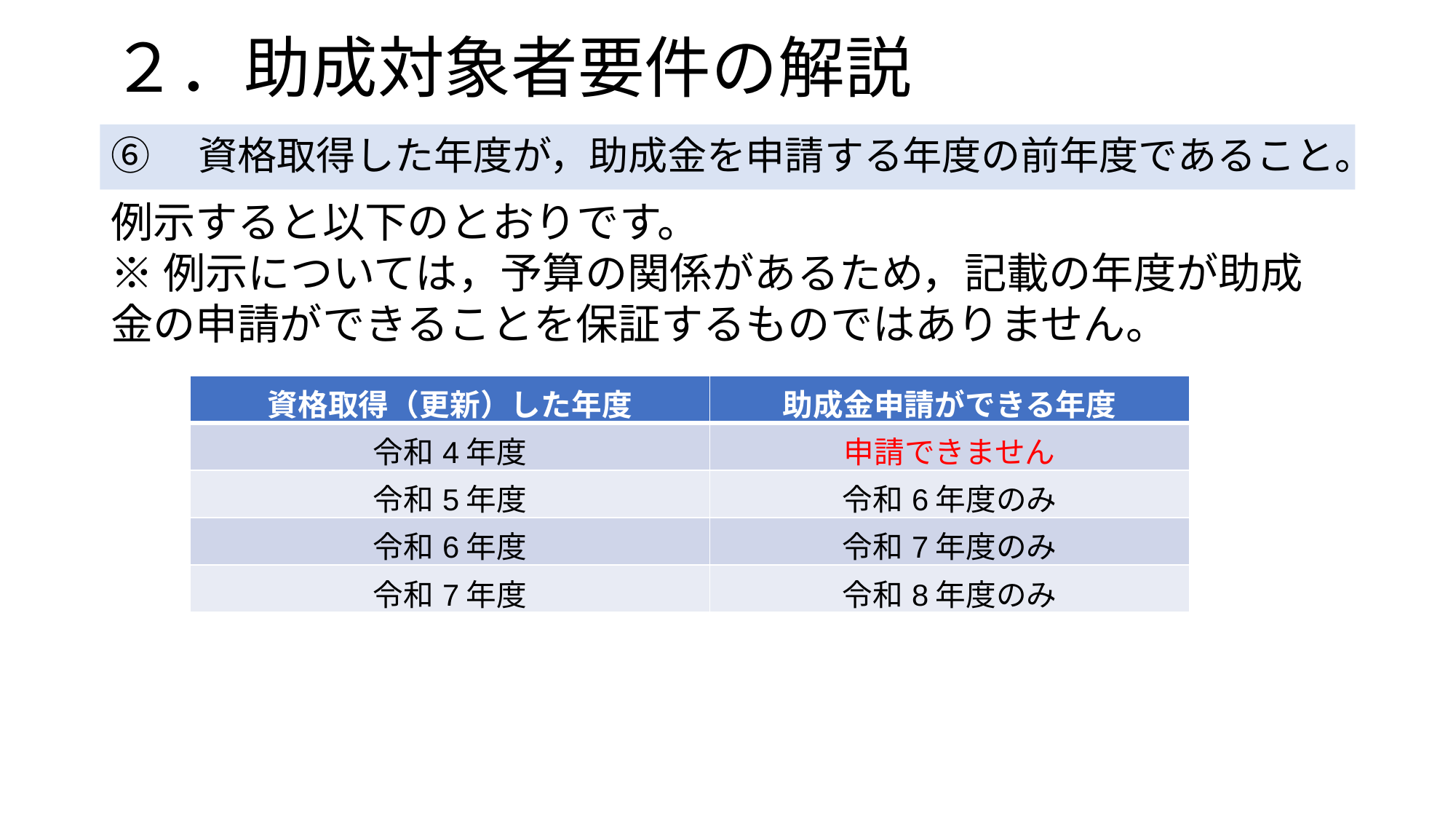

# ２．助成対象者要件の解説
⑥　資格取得した年度が，助成金を申請する年度の前年度であること。
例示すると以下のとおりです。
※例示については，予算の関係があるため，記載の年度が助成金の申請ができることを保証するものではありません。
| 資格取得（更新）した年度 | 助成金申請ができる年度 |
| --- | --- |
| 令和4年度 | 申請できません |
| 令和5年度 | 令和6年度のみ |
| 令和6年度 | 令和7年度のみ |
| 令和7年度 | 令和8年度のみ |